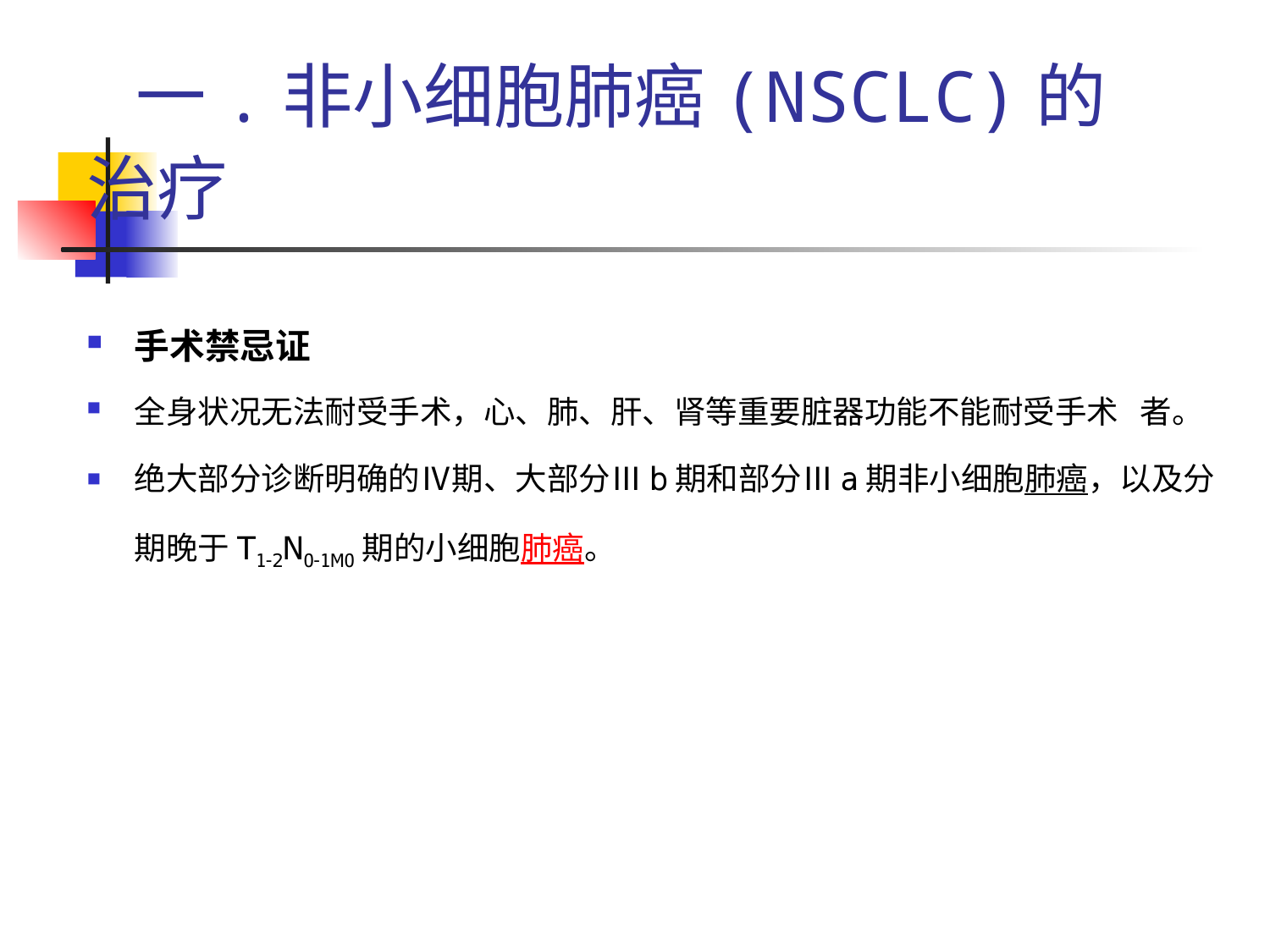

# 一.非小细胞肺癌(NSCLC)的治疗
手术禁忌证
全身状况无法耐受手术，心、肺、肝、肾等重要脏器功能不能耐受手术   者。
绝大部分诊断明确的Ⅳ期、大部分Ⅲb期和部分Ⅲa期非小细胞肺癌，以及分期晚于T1-2N0-1M0期的小细胞肺癌。